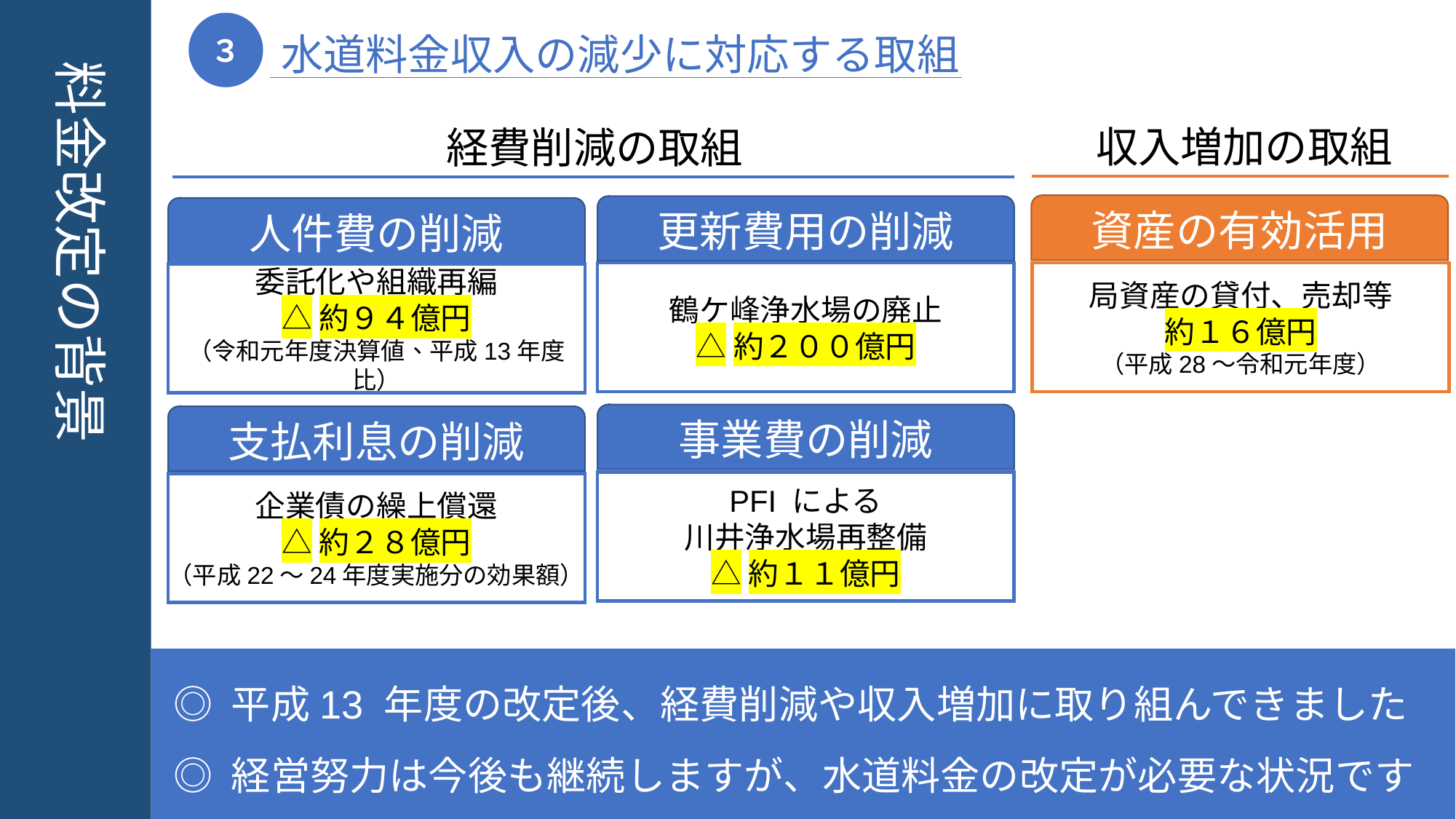

３
水道料金収入の減少に対応する取組
料金改定の背景
収入増加の取組
経費削減の取組
資産の有効活用
更新費用の削減
人件費の削減
鶴ケ峰浄水場の廃止
△約２００億円
局資産の貸付、売却等
約１６億円
（平成28～令和元年度）
委託化や組織再編
△約９４億円
（令和元年度決算値、平成13年度比）
事業費の削減
支払利息の削減
PFI による
川井浄水場再整備
△約１１億円
企業債の繰上償還
△約２８億円
（平成22～24年度実施分の効果額）

◎ 平成13 年度の改定後、経費削減や収入増加に取り組んできました
◎ 経営努力は今後も継続しますが、水道料金の改定が必要な状況です